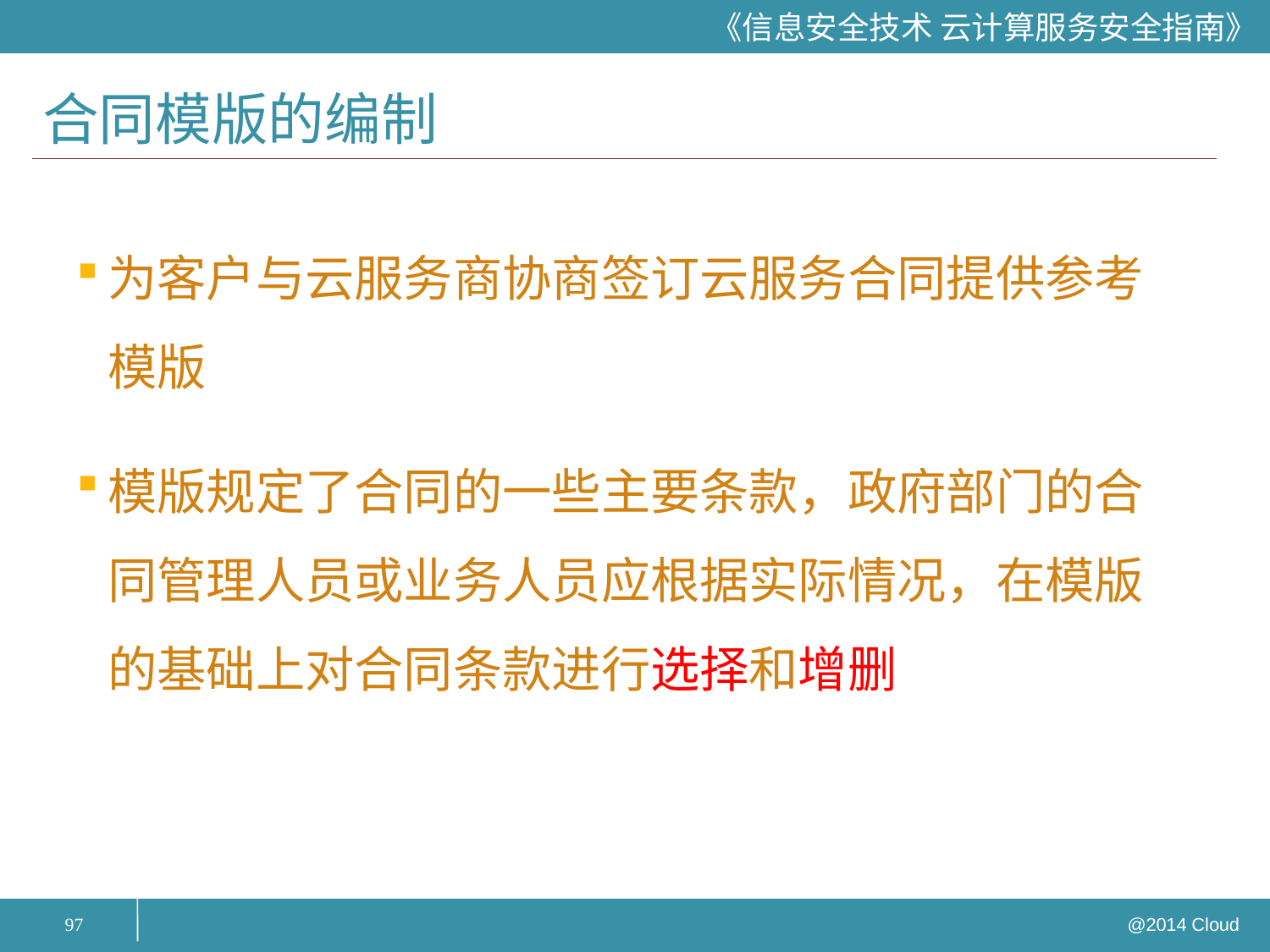

# 合同模版的编制
为客户与云服务商协商签订云服务合同提供参考模版
模版规定了合同的一些主要条款，政府部门的合同管理人员或业务人员应根据实际情况，在模版的基础上对合同条款进行选择和增删

97